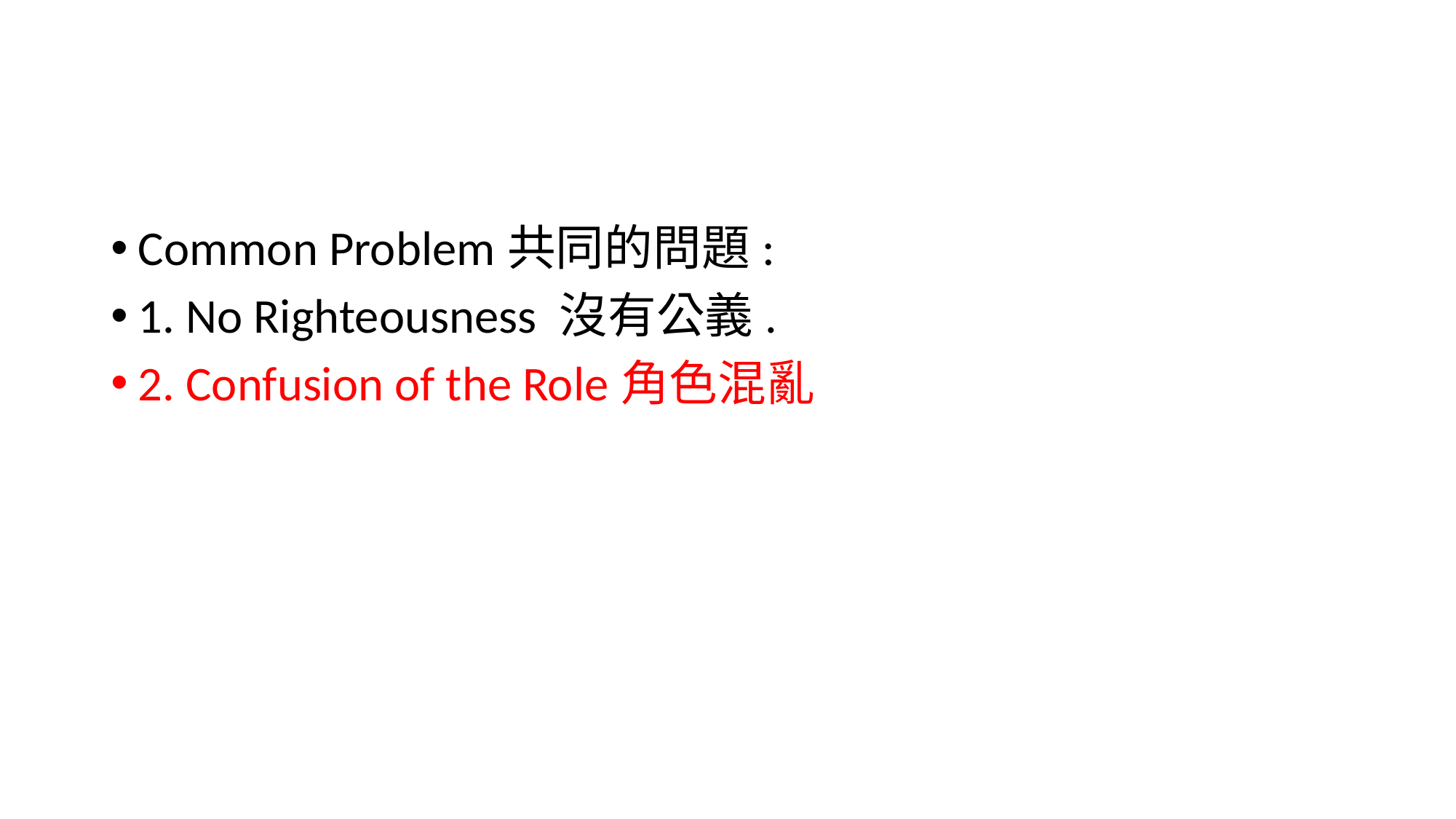

#
Common Problem共同的問題:
1. No Righteousness 沒有公義.
2. Confusion of the Role角色混亂